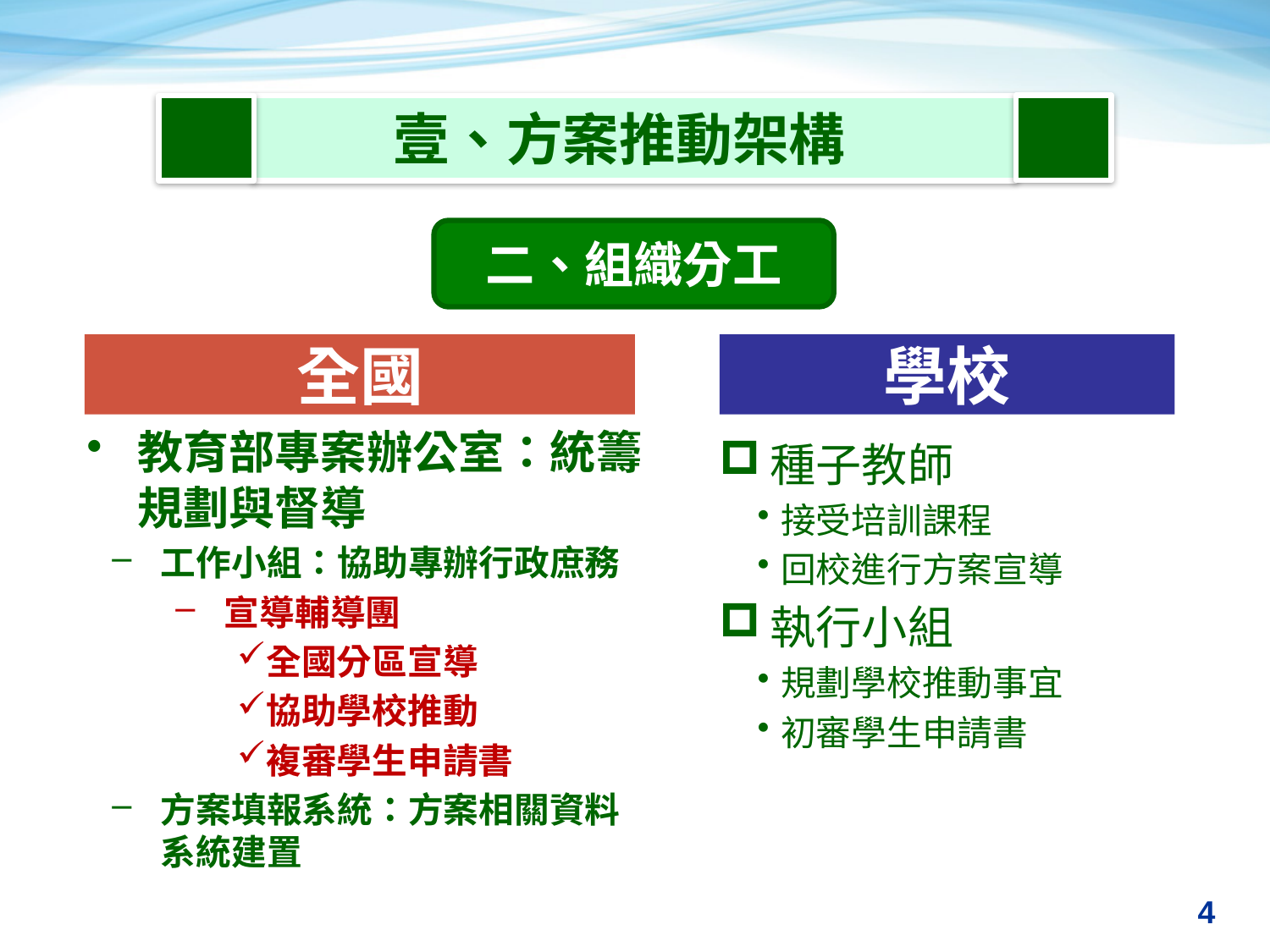

壹、方案推動架構
二、組織分工
全國
學校
教育部專案辦公室：統籌規劃與督導
工作小組：協助專辦行政庶務
宣導輔導團
全國分區宣導
協助學校推動
複審學生申請書
方案填報系統：方案相關資料系統建置
種子教師
接受培訓課程
回校進行方案宣導
執行小組
規劃學校推動事宜
初審學生申請書

4
4